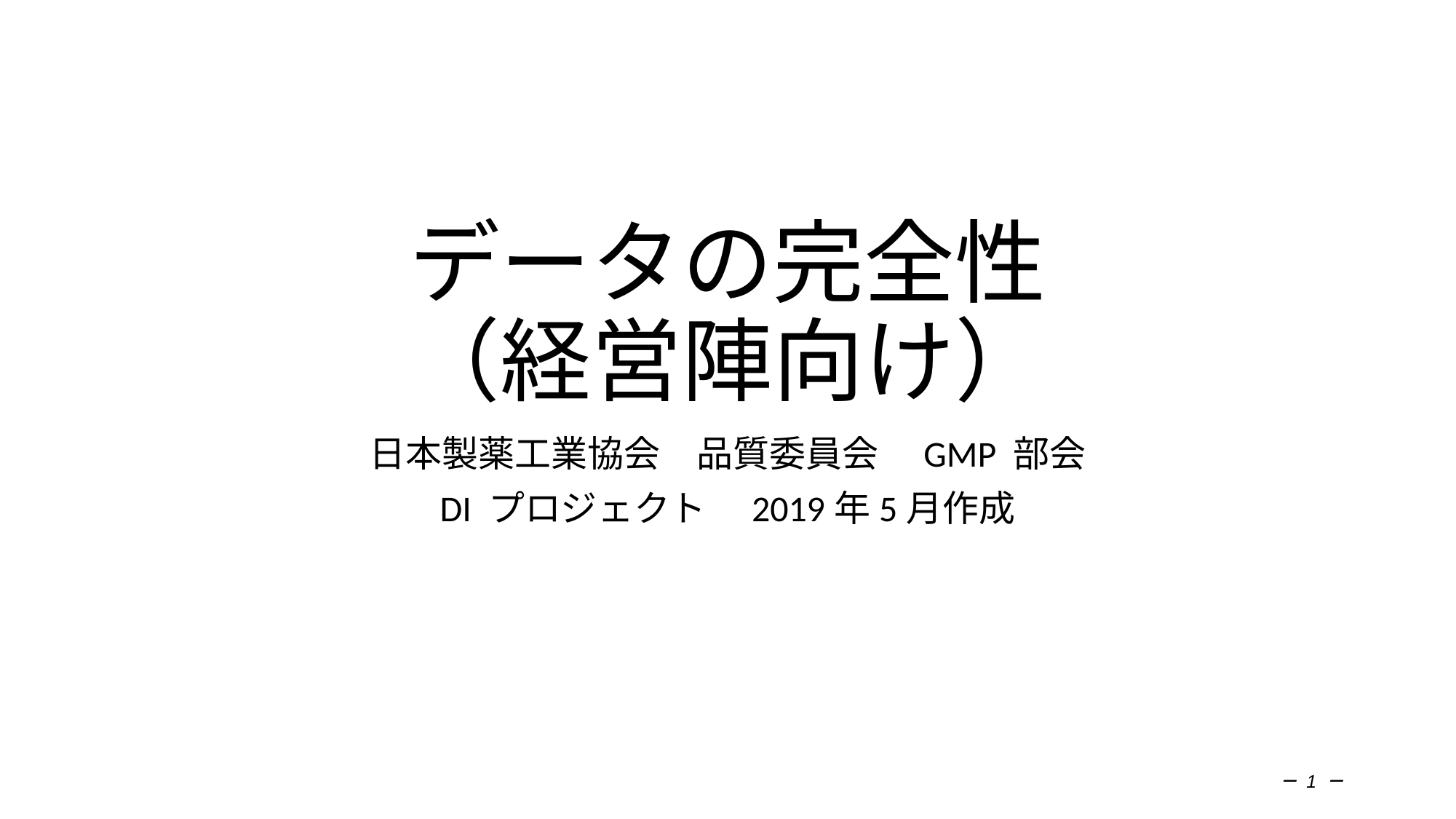

# データの完全性 （経営陣向け）
日本製薬工業協会　品質委員会　GMP 部会
DI プロジェクト　2019年5月作成
－ 1 －